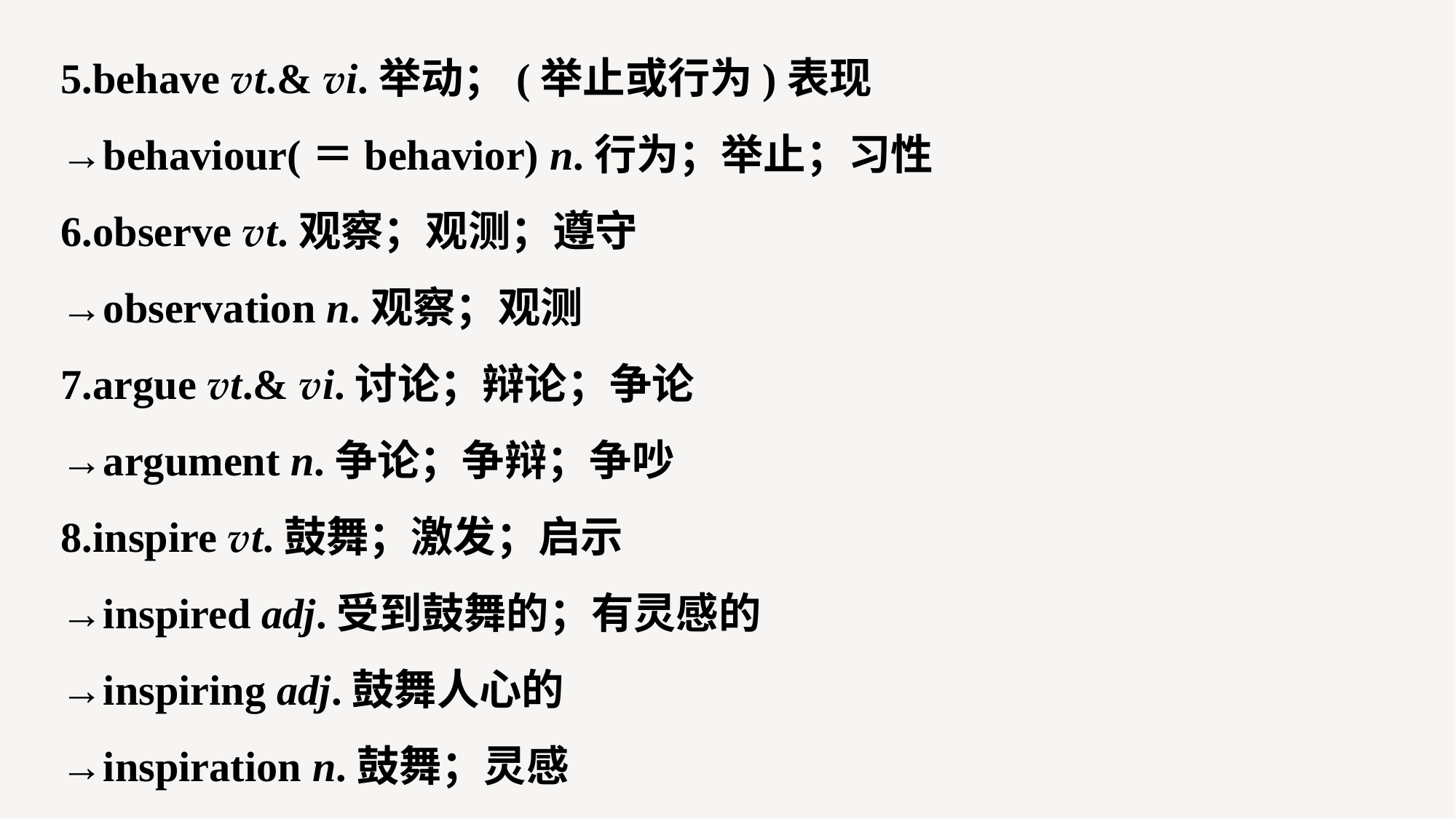

5.behave vt.& vi.举动；(举止或行为)表现
→behaviour(＝behavior) n.行为；举止；习性
6.observe vt.观察；观测；遵守
→observation n.观察；观测
7.argue vt.& vi.讨论；辩论；争论
→argument n.争论；争辩；争吵
8.inspire vt.鼓舞；激发；启示
→inspired adj.受到鼓舞的；有灵感的
→inspiring adj.鼓舞人心的
→inspiration n.鼓舞；灵感